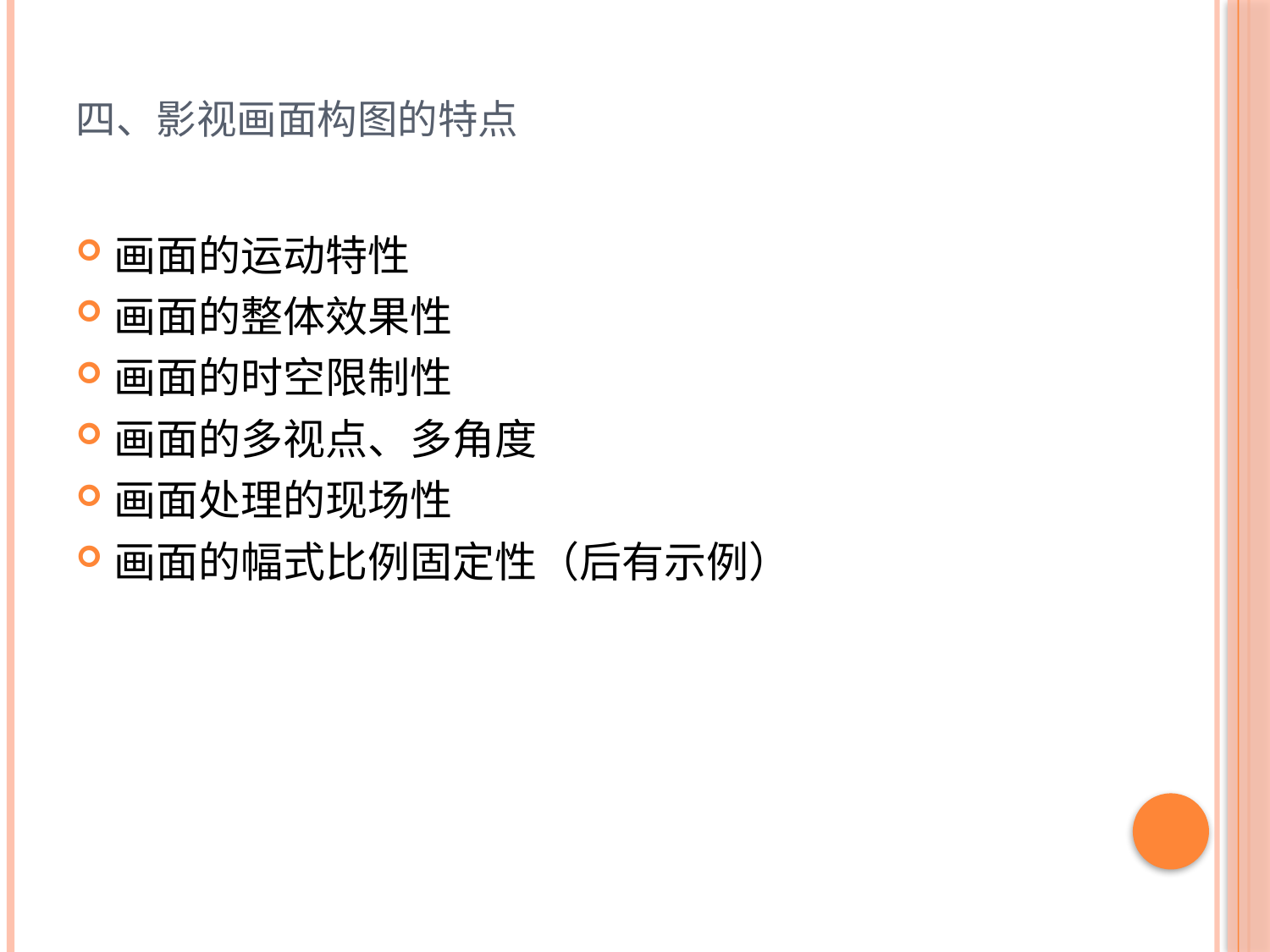

# 四、影视画面构图的特点
画面的运动特性
画面的整体效果性
画面的时空限制性
画面的多视点、多角度
画面处理的现场性
画面的幅式比例固定性（后有示例）